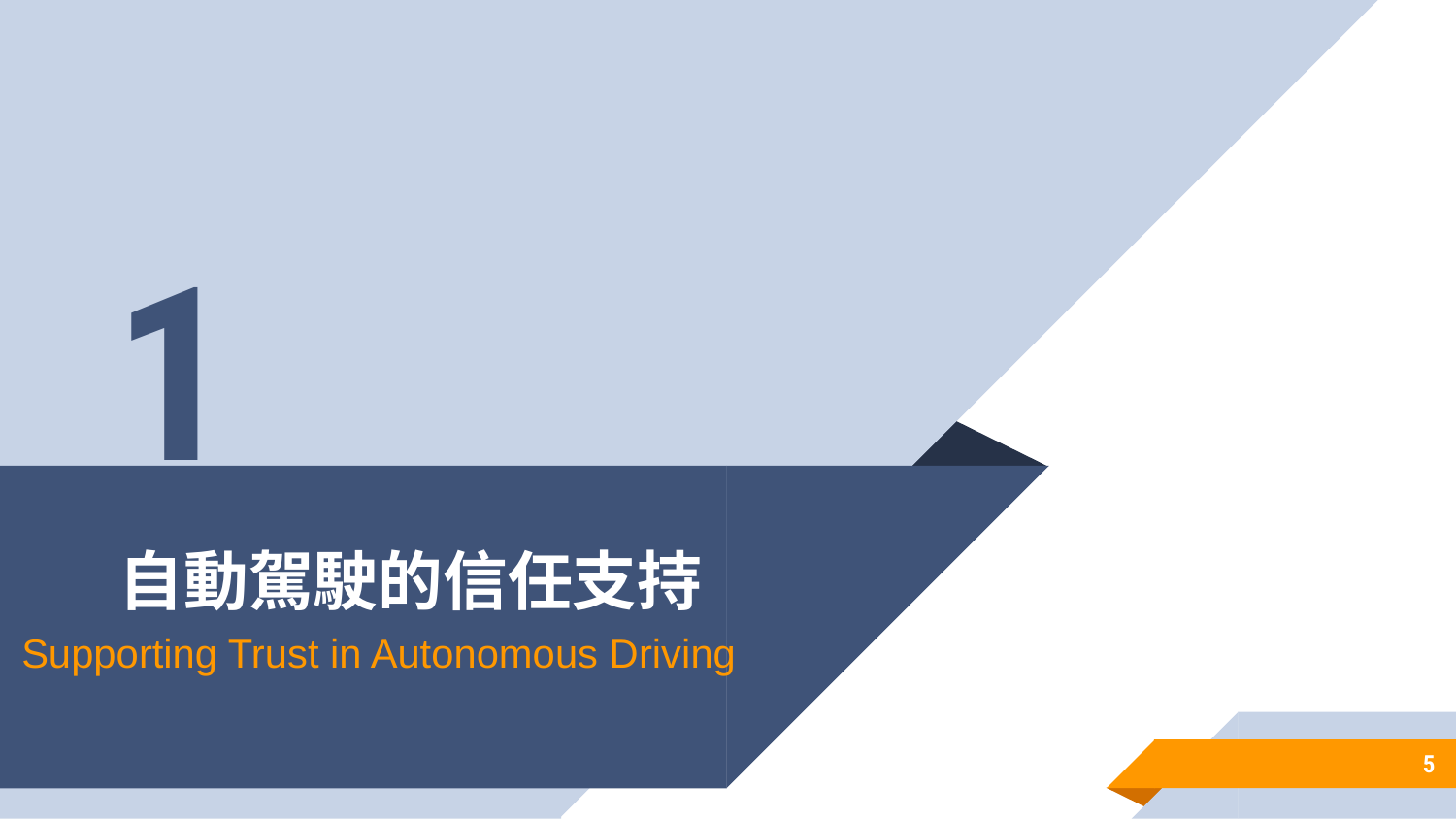

1
# 自動駕駛的信任支持
Supporting Trust in Autonomous Driving
5